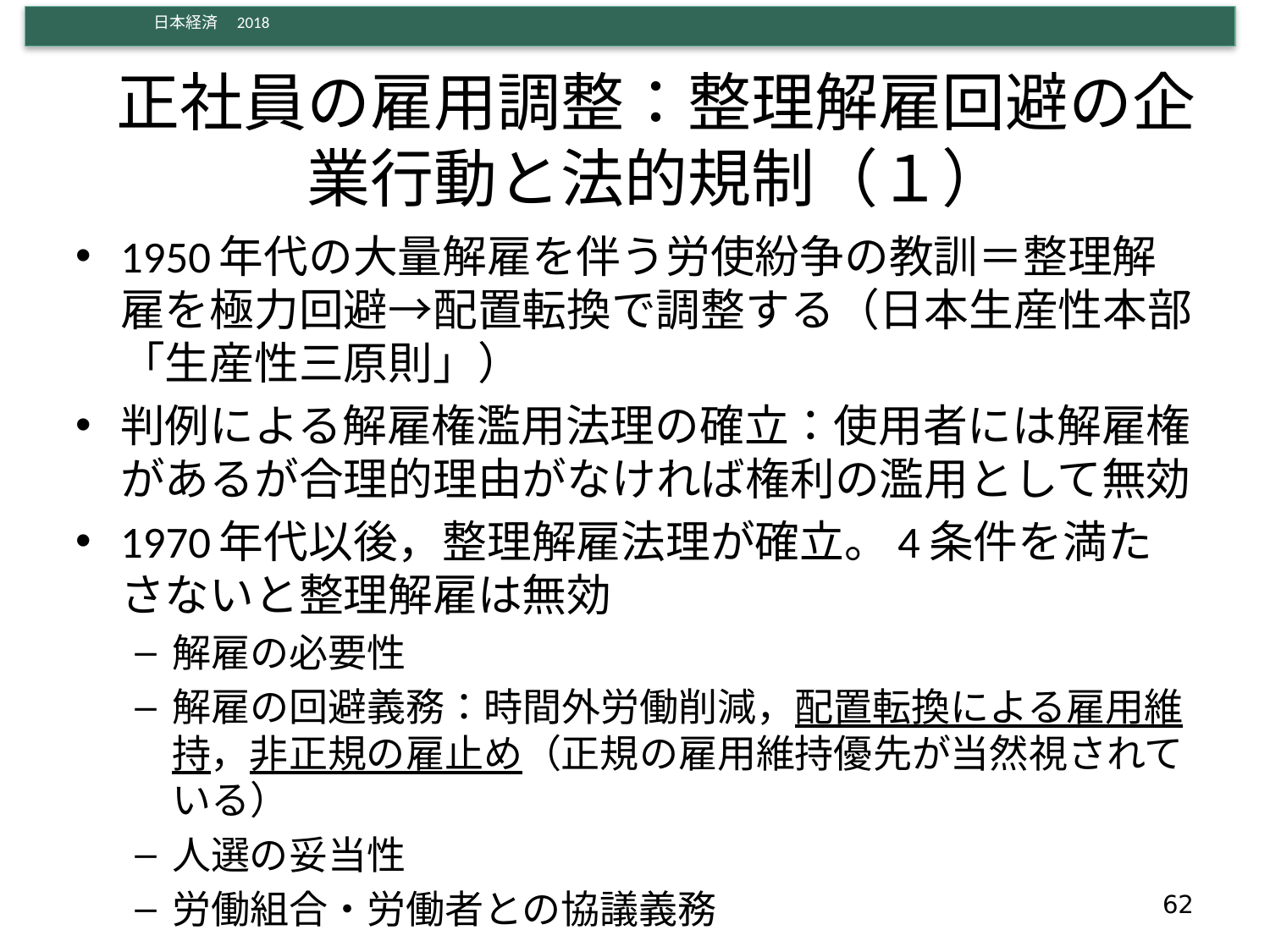

# 正社員の雇用調整：整理解雇回避の企業行動と法的規制（１）
1950年代の大量解雇を伴う労使紛争の教訓＝整理解雇を極力回避→配置転換で調整する（日本生産性本部「生産性三原則」）
判例による解雇権濫用法理の確立：使用者には解雇権があるが合理的理由がなければ権利の濫用として無効
1970年代以後，整理解雇法理が確立。4条件を満たさないと整理解雇は無効
解雇の必要性
解雇の回避義務：時間外労働削減，配置転換による雇用維持，非正規の雇止め（正規の雇用維持優先が当然視されている）
人選の妥当性
労働組合・労働者との協議義務

62